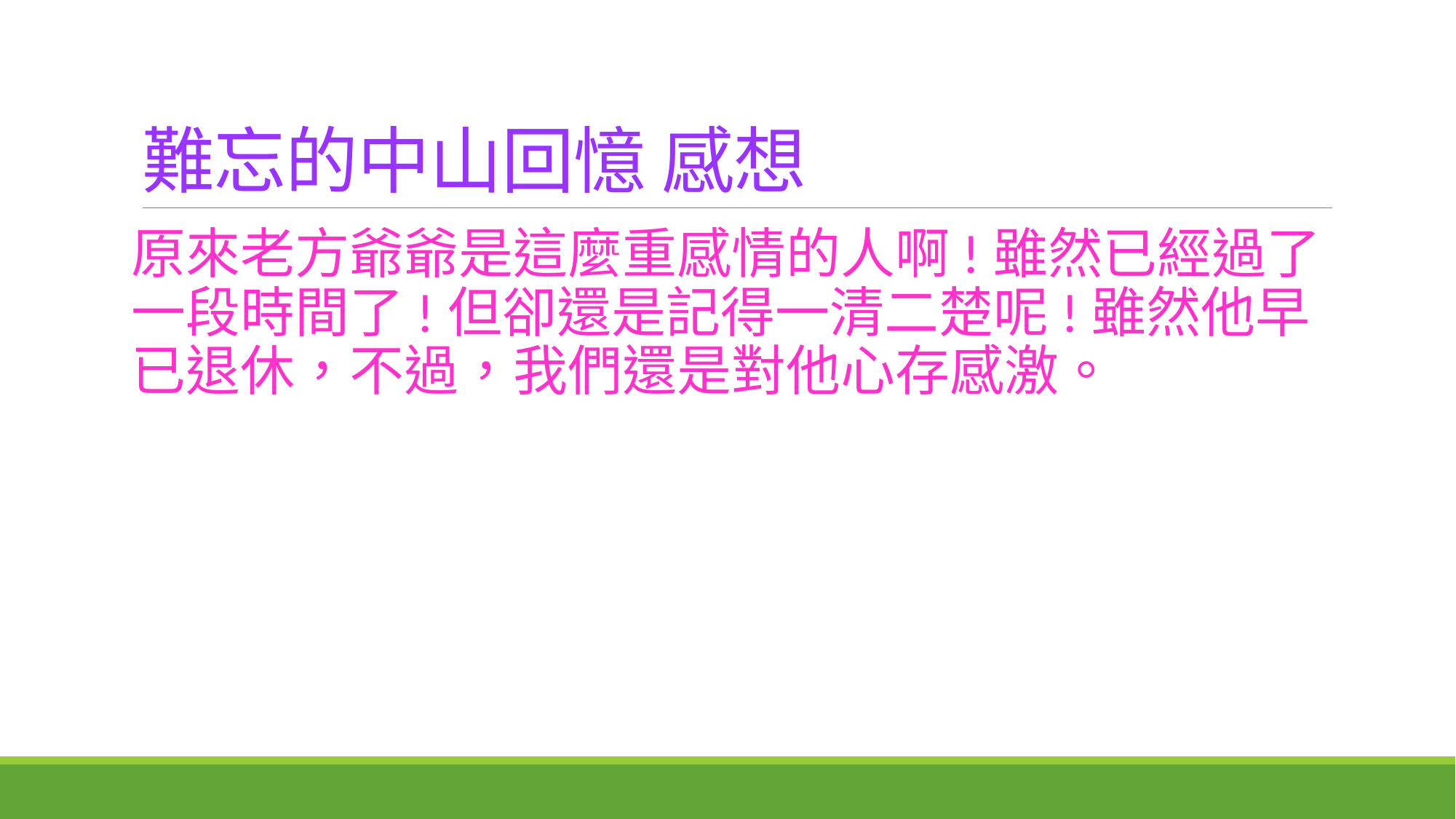

# 難忘的中山回憶 感想
原來老方爺爺是這麼重感情的人啊!雖然已經過了一段時間了!但卻還是記得一清二楚呢!雖然他早已退休，不過，我們還是對他心存感激。